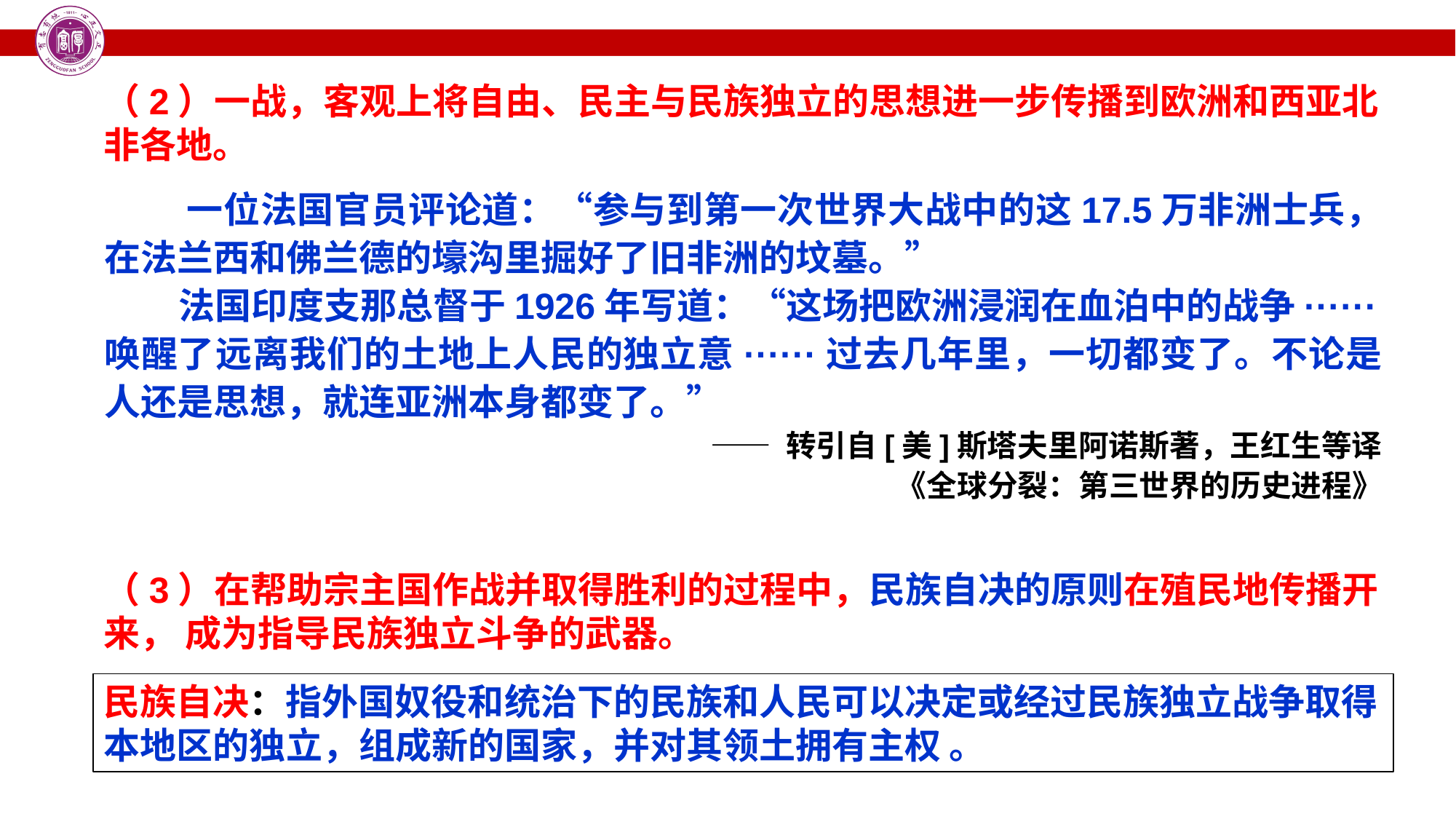

（2）一战，客观上将自由、民主与民族独立的思想进一步传播到欧洲和西亚北非各地。
          一位法国官员评论道：“参与到第一次世界大战中的这17.5万非洲士兵，在法兰西和佛兰德的壕沟里掘好了旧非洲的坟墓。”
        法国印度支那总督于1926年写道：“这场把欧洲浸润在血泊中的战争······唤醒了远离我们的土地上人民的独立意······过去几年里，一切都变了。不论是人还是思想，就连亚洲本身都变了。”
                                    —— 转引自[美]斯塔夫里阿诺斯著，王红生等译
                                               《全球分裂：第三世界的历史进程》
（3）在帮助宗主国作战并取得胜利的过程中，民族自决的原则在殖民地传播开来， 成为指导民族独立斗争的武器。
民族自决：指外国奴役和统治下的民族和人民可以决定或经过民族独立战争取得本地区的独立，组成新的国家，并对其领土拥有主权 。